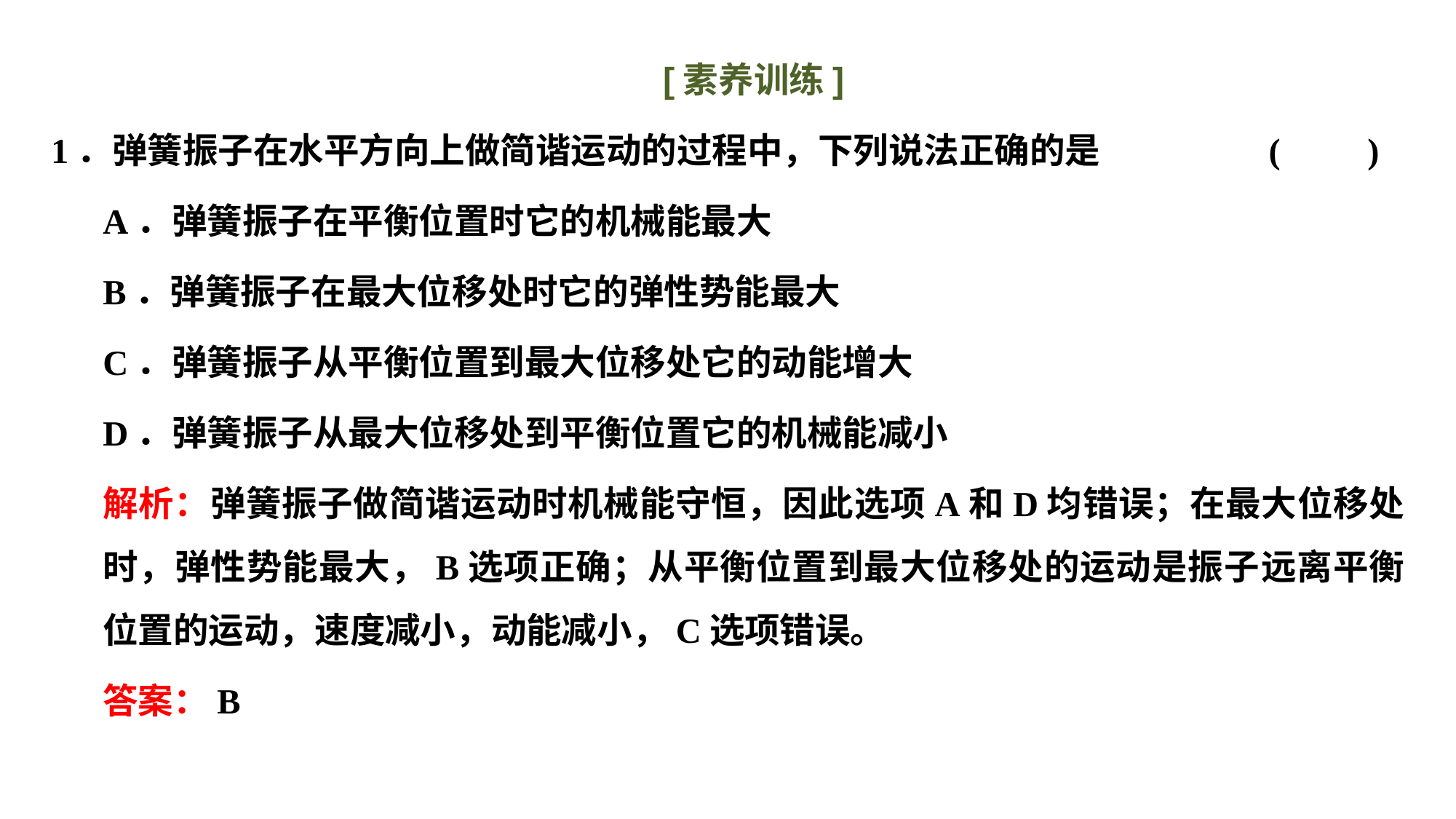

[素养训练]
1．弹簧振子在水平方向上做简谐运动的过程中，下列说法正确的是                    (　　)
A．弹簧振子在平衡位置时它的机械能最大
B．弹簧振子在最大位移处时它的弹性势能最大
C．弹簧振子从平衡位置到最大位移处它的动能增大
D．弹簧振子从最大位移处到平衡位置它的机械能减小
解析：弹簧振子做简谐运动时机械能守恒，因此选项A和D均错误；在最大位移处时，弹性势能最大，B选项正确；从平衡位置到最大位移处的运动是振子远离平衡位置的运动，速度减小，动能减小，C选项错误。
答案：B